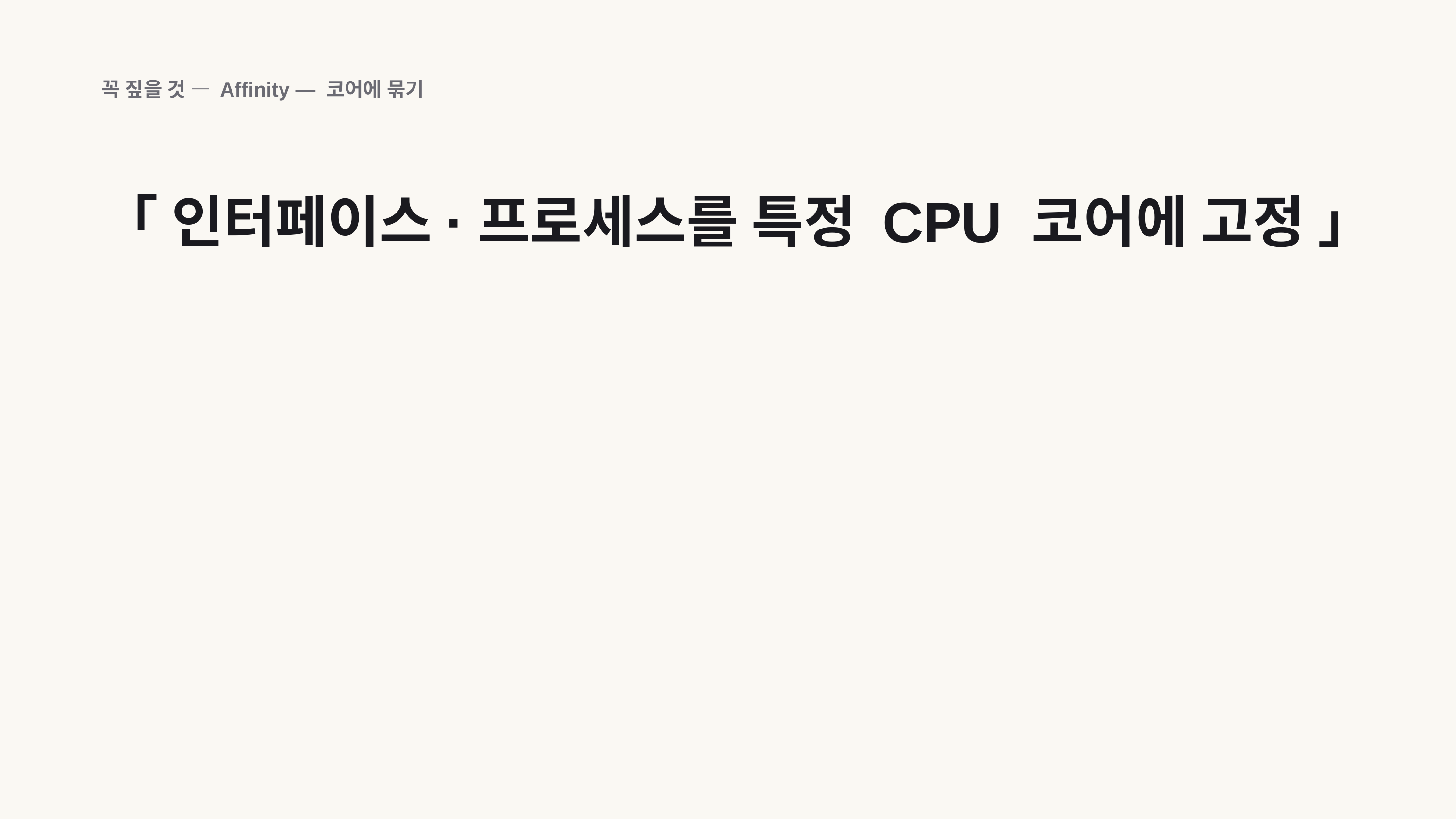

꼭 짚을 것 — Affinity — 코어에 묶기
「 인터페이스·프로세스를 특정 CPU 코어에 고정 」